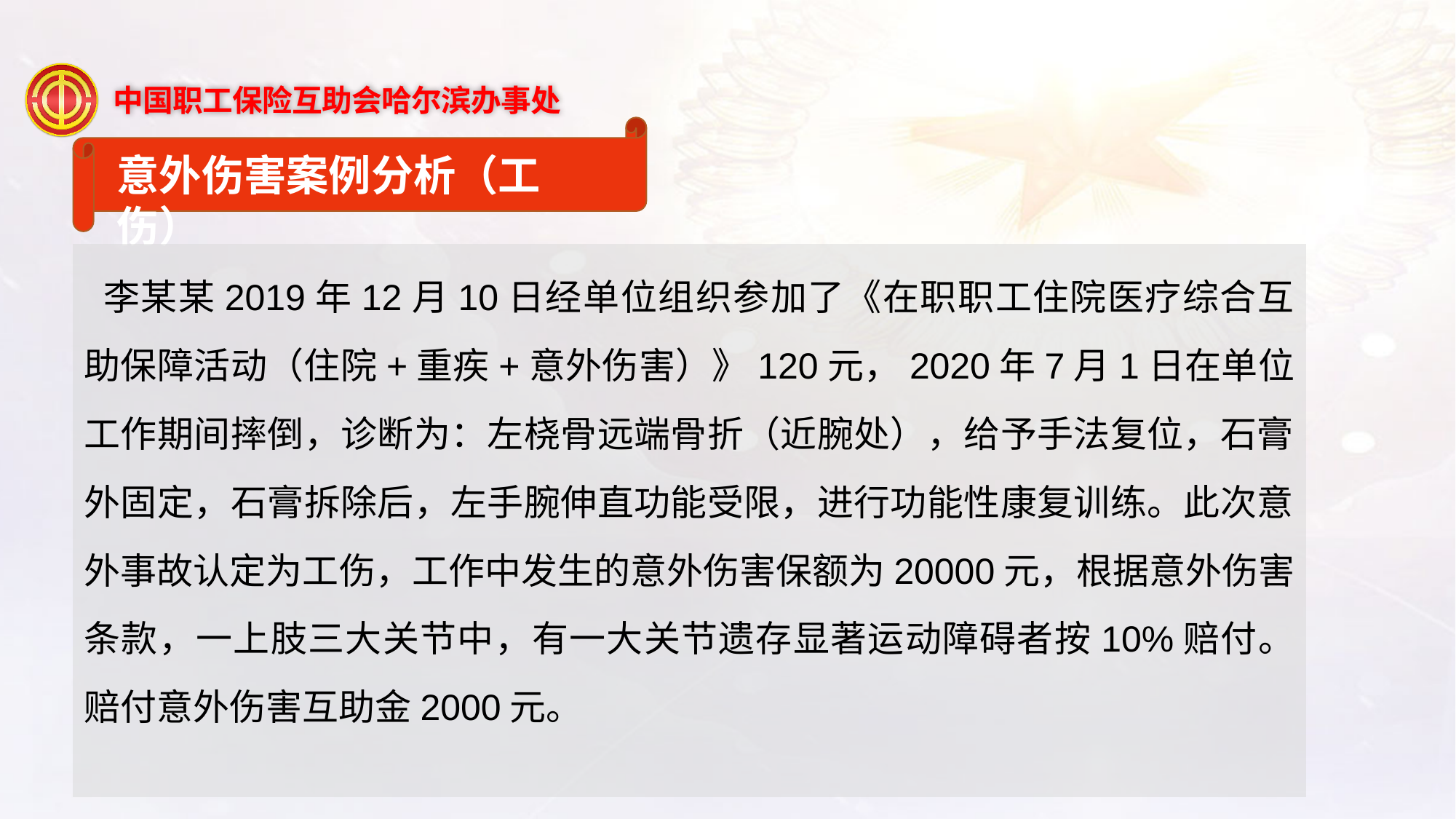

意外伤害案例分析（工伤）
 李某某2019年12月10日经单位组织参加了《在职职工住院医疗综合互助保障活动（住院+重疾+意外伤害）》120元，2020年7月1日在单位工作期间摔倒，诊断为：左桡骨远端骨折（近腕处），给予手法复位，石膏外固定，石膏拆除后，左手腕伸直功能受限，进行功能性康复训练。此次意外事故认定为工伤，工作中发生的意外伤害保额为20000元，根据意外伤害条款，一上肢三大关节中，有一大关节遗存显著运动障碍者按10%赔付。赔付意外伤害互助金2000元。